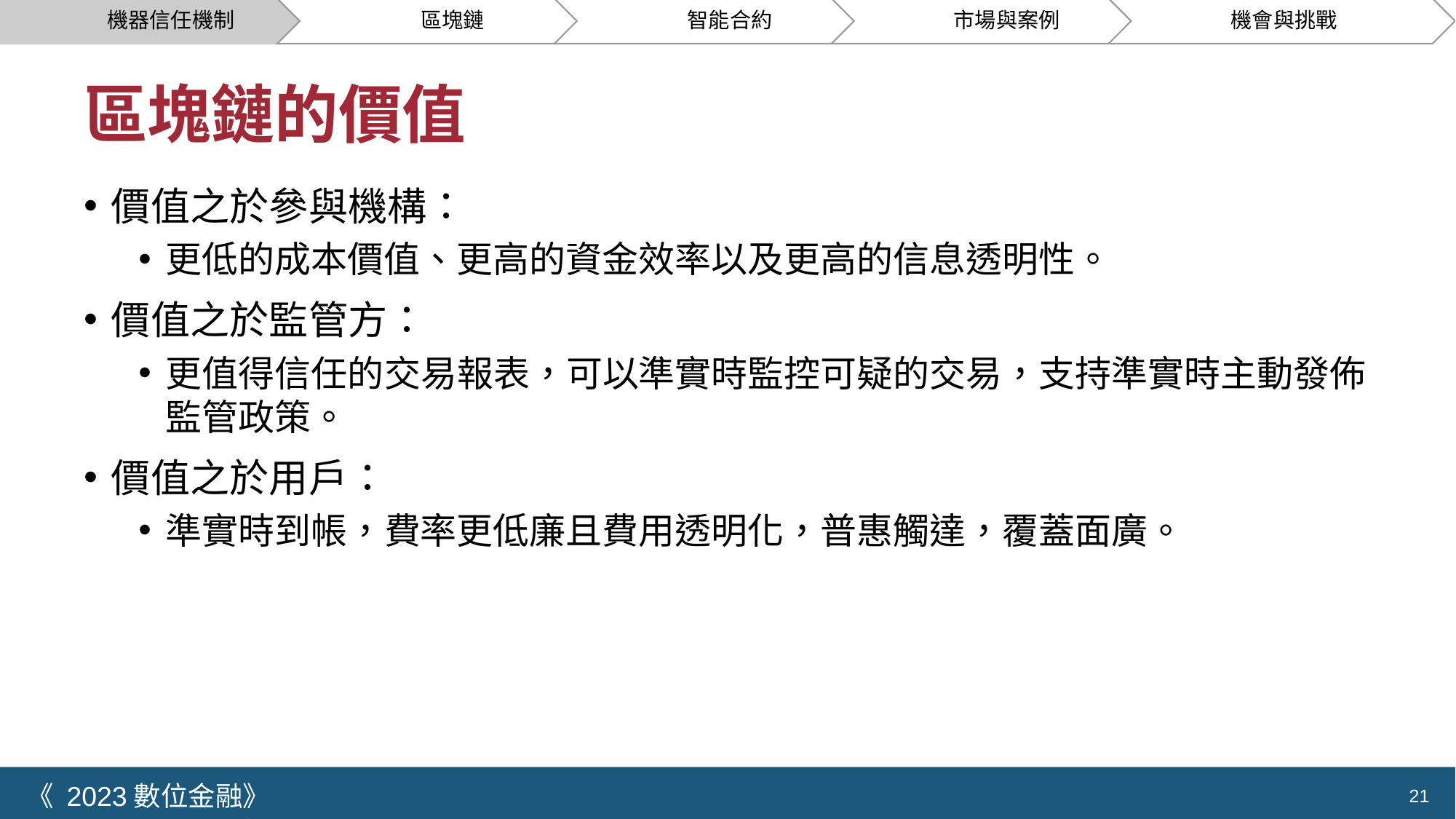

機器信任機制
區塊鏈
智能合約
市場與案例
機會與挑戰
# 區塊鏈的價值
價值之於參與機構：
更低的成本價值、更高的資金效率以及更高的信息透明性。
價值之於監管方：
更值得信任的交易報表，可以準實時監控可疑的交易，支持準實時主動發佈監管政策。
價值之於用戶：
準實時到帳，費率更低廉且費用透明化，普惠觸達，覆蓋面廣。

《 2023數位金融》                                                                                                                                            	NYCU.IIM.IEBI Lab
21